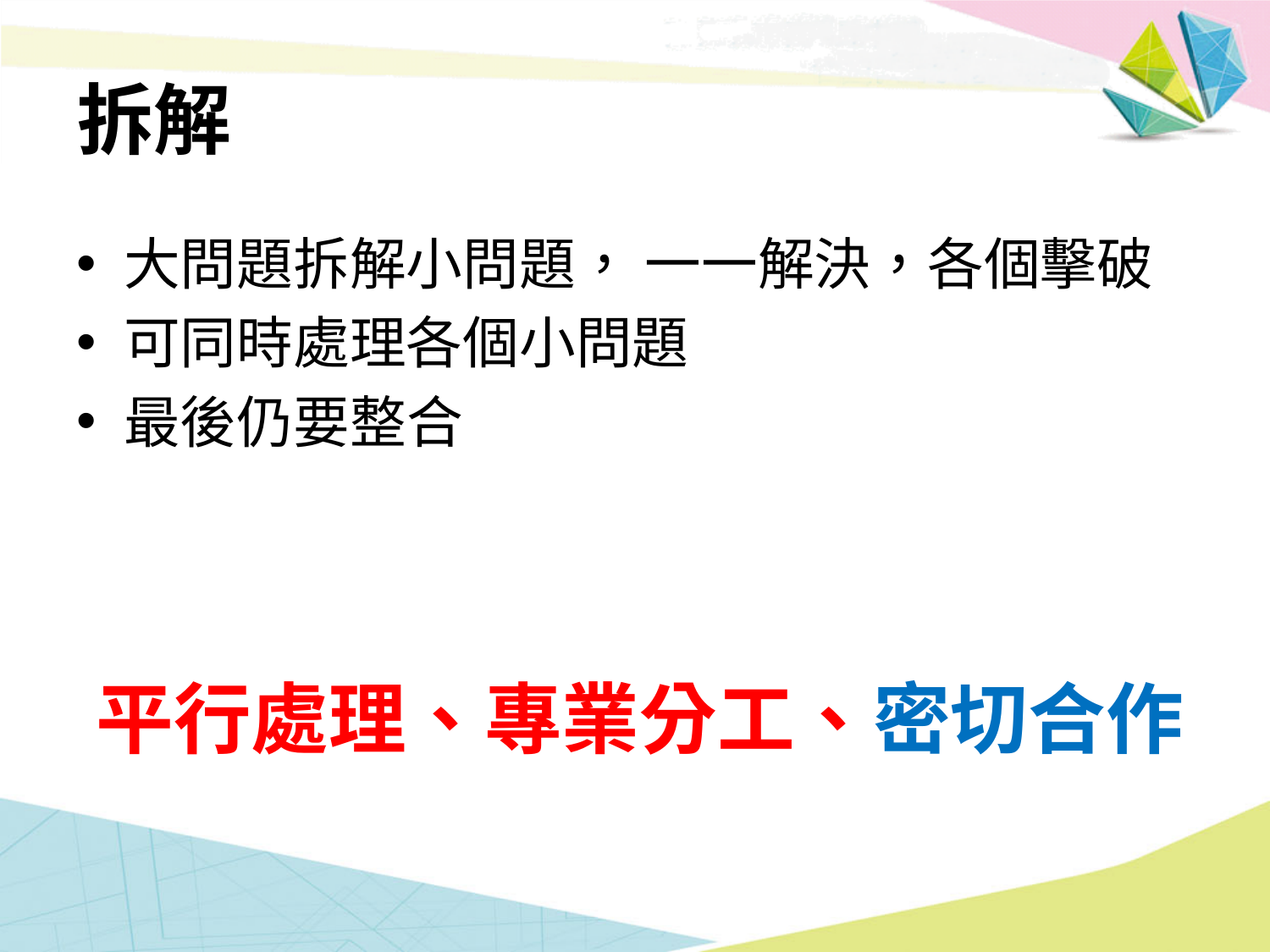

# 拆解
大問題拆解小問題， 一一解決，各個擊破
可同時處理各個小問題
最後仍要整合
平行處理、專業分工、密切合作